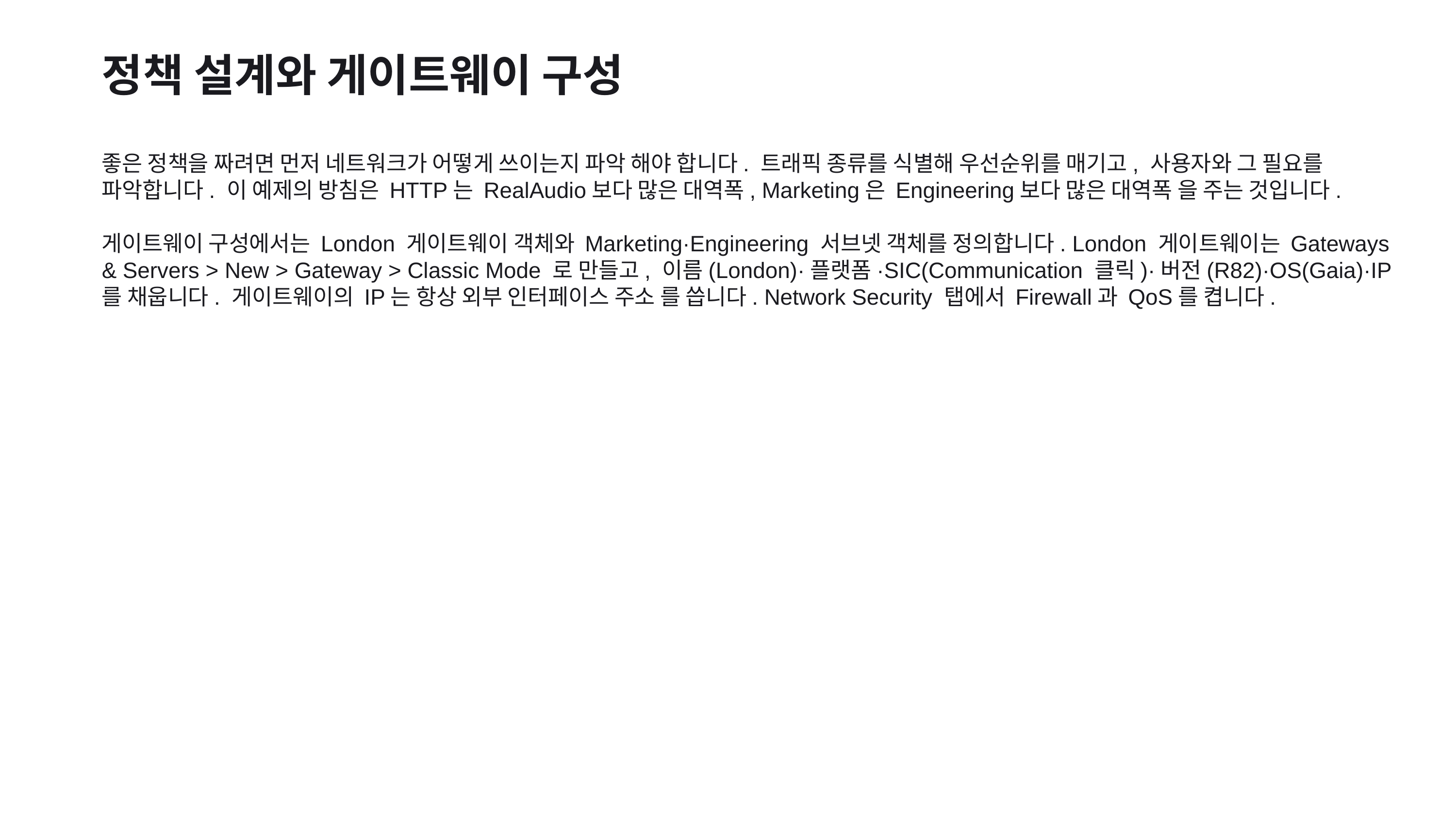

정책 설계와 게이트웨이 구성
좋은 정책을 짜려면 먼저 네트워크가 어떻게 쓰이는지 파악 해야 합니다. 트래픽 종류를 식별해 우선순위를 매기고, 사용자와 그 필요를 파악합니다. 이 예제의 방침은 HTTP는 RealAudio보다 많은 대역폭, Marketing은 Engineering보다 많은 대역폭 을 주는 것입니다.

게이트웨이 구성에서는 London 게이트웨이 객체와 Marketing·Engineering 서브넷 객체를 정의합니다. London 게이트웨이는 Gateways & Servers > New > Gateway > Classic Mode 로 만들고, 이름(London)·플랫폼·SIC(Communication 클릭)·버전(R82)·OS(Gaia)·IP를 채웁니다. 게이트웨이의 IP는 항상 외부 인터페이스 주소 를 씁니다. Network Security 탭에서 Firewall과 QoS를 켭니다.